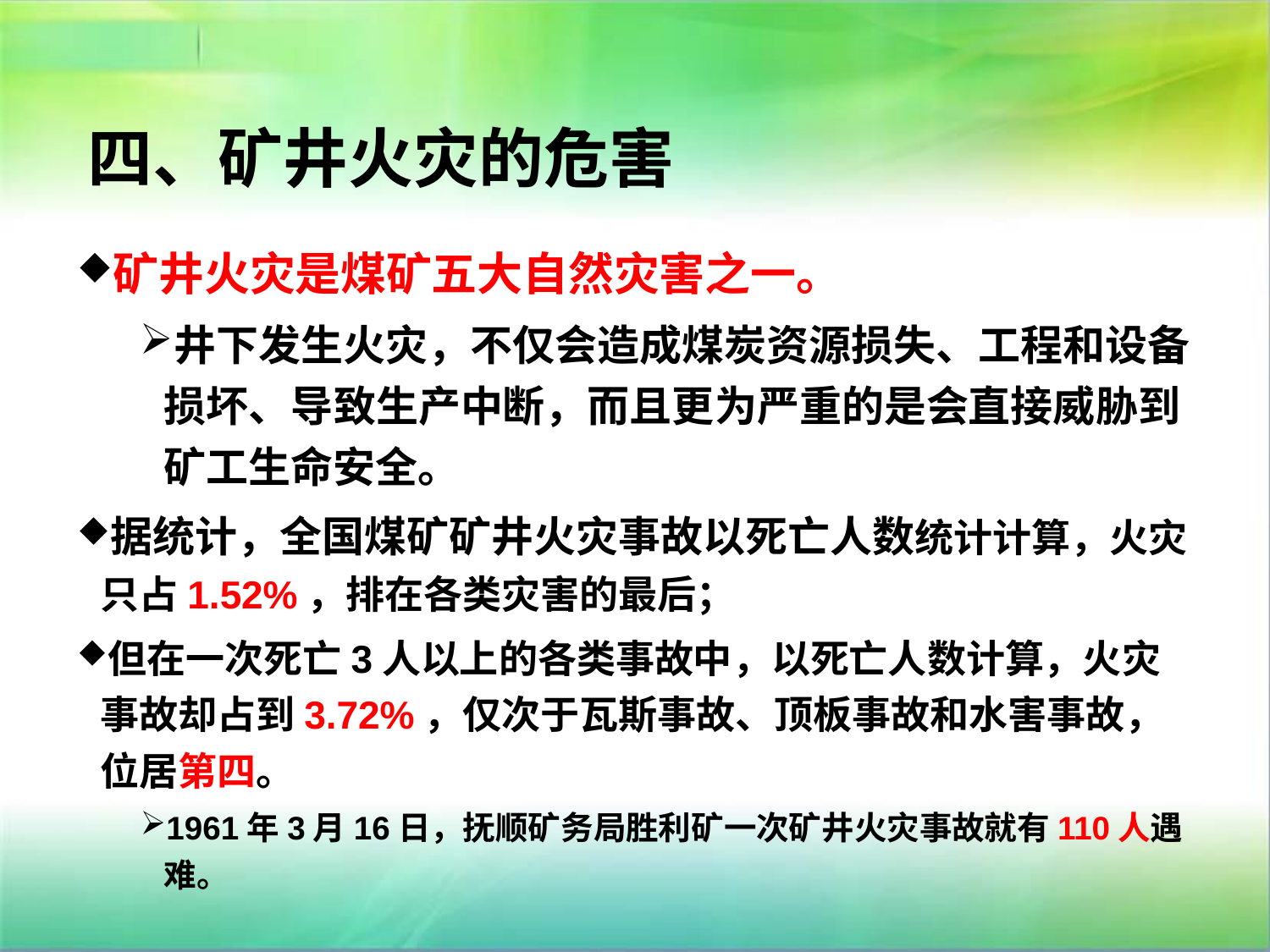

# 四、矿井火灾的危害
矿井火灾是煤矿五大自然灾害之一。
井下发生火灾，不仅会造成煤炭资源损失、工程和设备损坏、导致生产中断，而且更为严重的是会直接威胁到矿工生命安全。
据统计，全国煤矿矿井火灾事故以死亡人数统计计算，火灾只占1.52%，排在各类灾害的最后；
但在一次死亡3人以上的各类事故中，以死亡人数计算，火灾事故却占到3.72%，仅次于瓦斯事故、顶板事故和水害事故，位居第四。
1961年3月16日，抚顺矿务局胜利矿一次矿井火灾事故就有110人遇难。